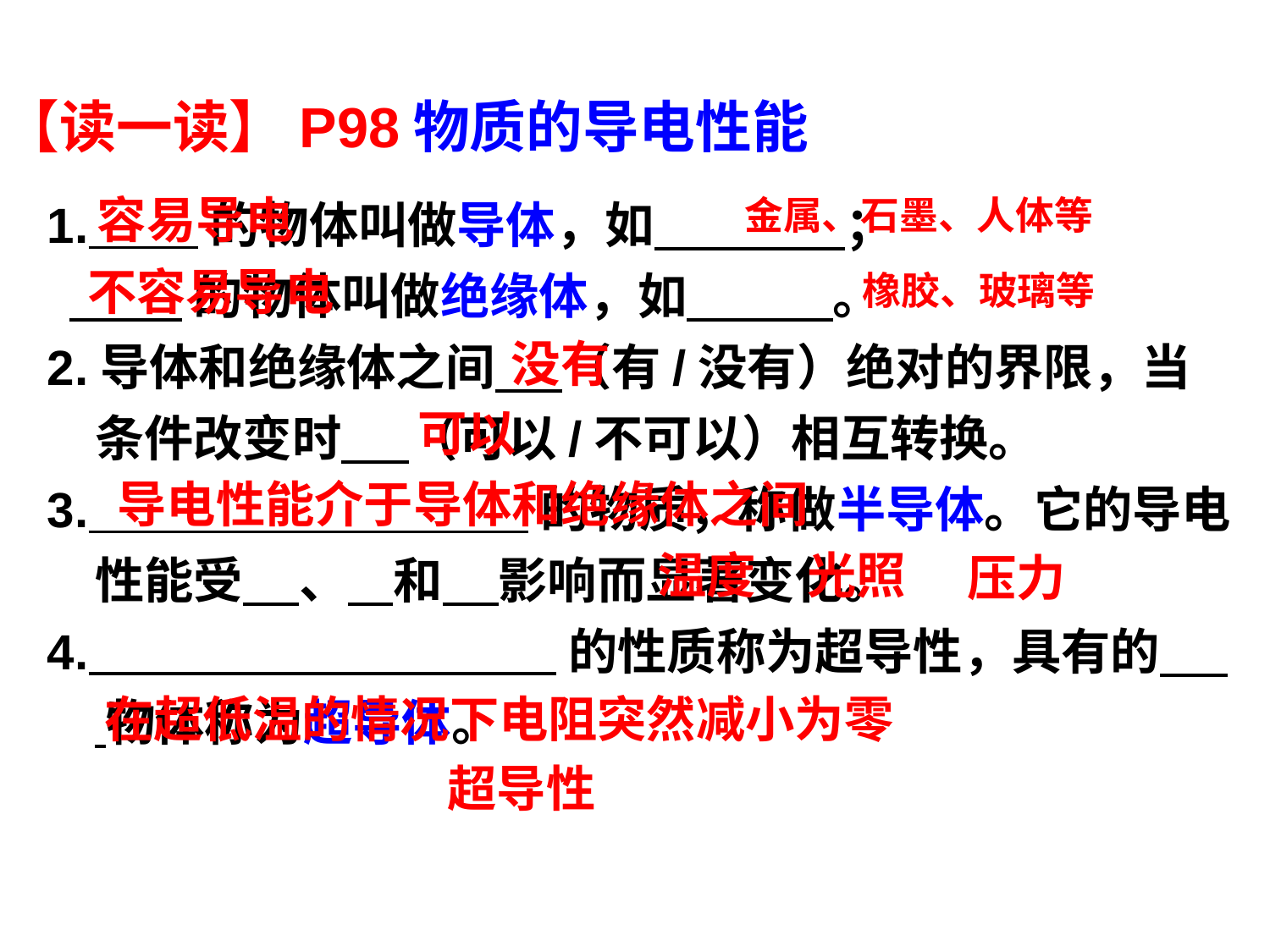

【读一读】P98物质的导电性能
1.        的物体叫做导体，如                 ；
            的物体叫做绝缘体，如             。
2.导体和绝缘体之间      （有/没有）绝对的界限，当条件改变时      （可以/不可以）相互转换。
3.                                的物质，称做半导体。它的导电性能受     、    和     影响而显著变化。
4.                                  的性质称为超导性，具有的        物体称为超导体。

容易导电
金属、石墨、人体等
不容易导电
橡胶、玻璃等
没有
可以
导电性能介于导体和绝缘体之间
温度
光照
压力
在超低温的情况下电阻突然减小为零
超导性